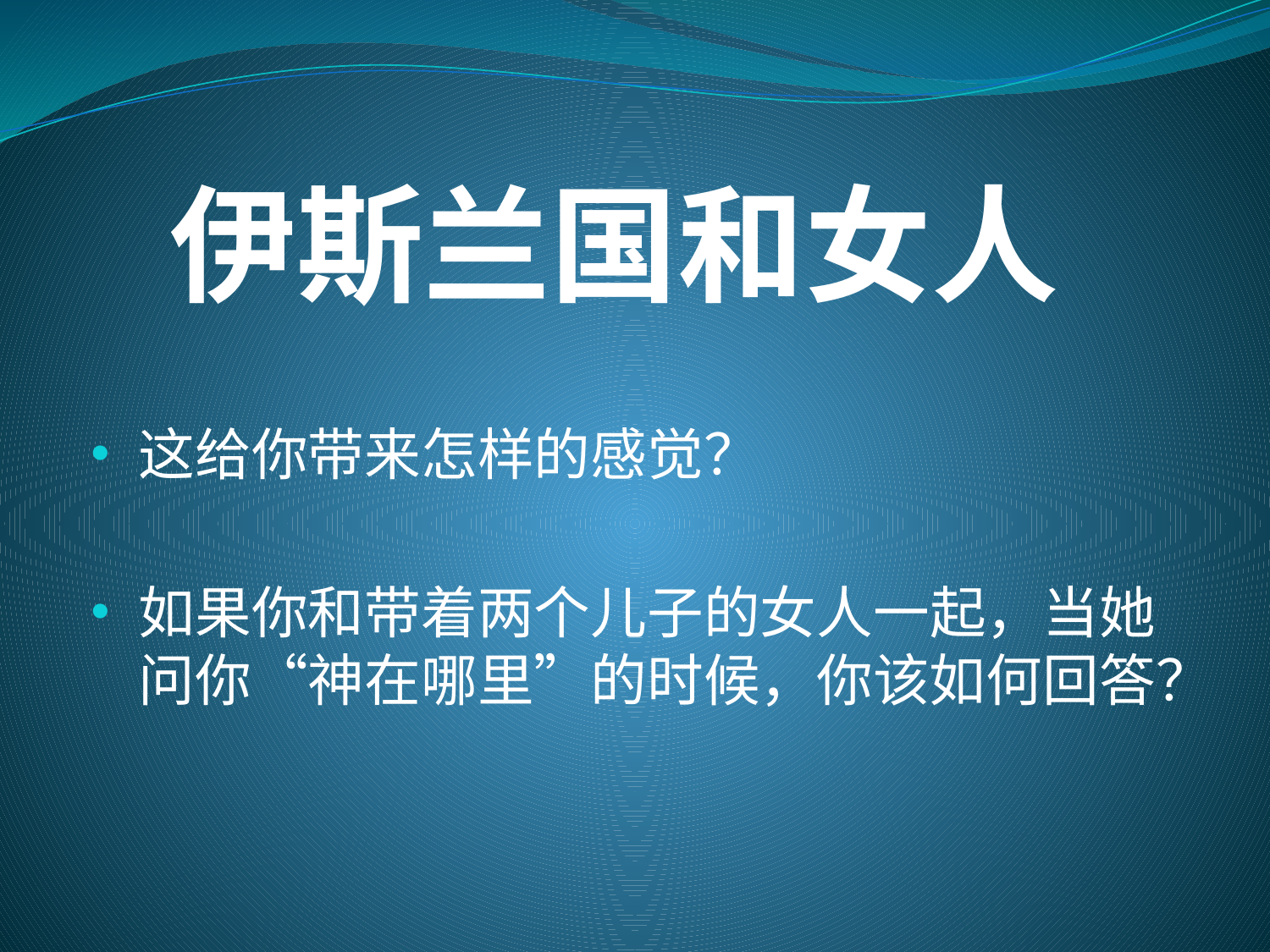

# 伊斯兰国和女人
这给你带来怎样的感觉？

如果你和带着两个儿子的女人一起，当她问你“神在哪里”的时候，你该如何回答？